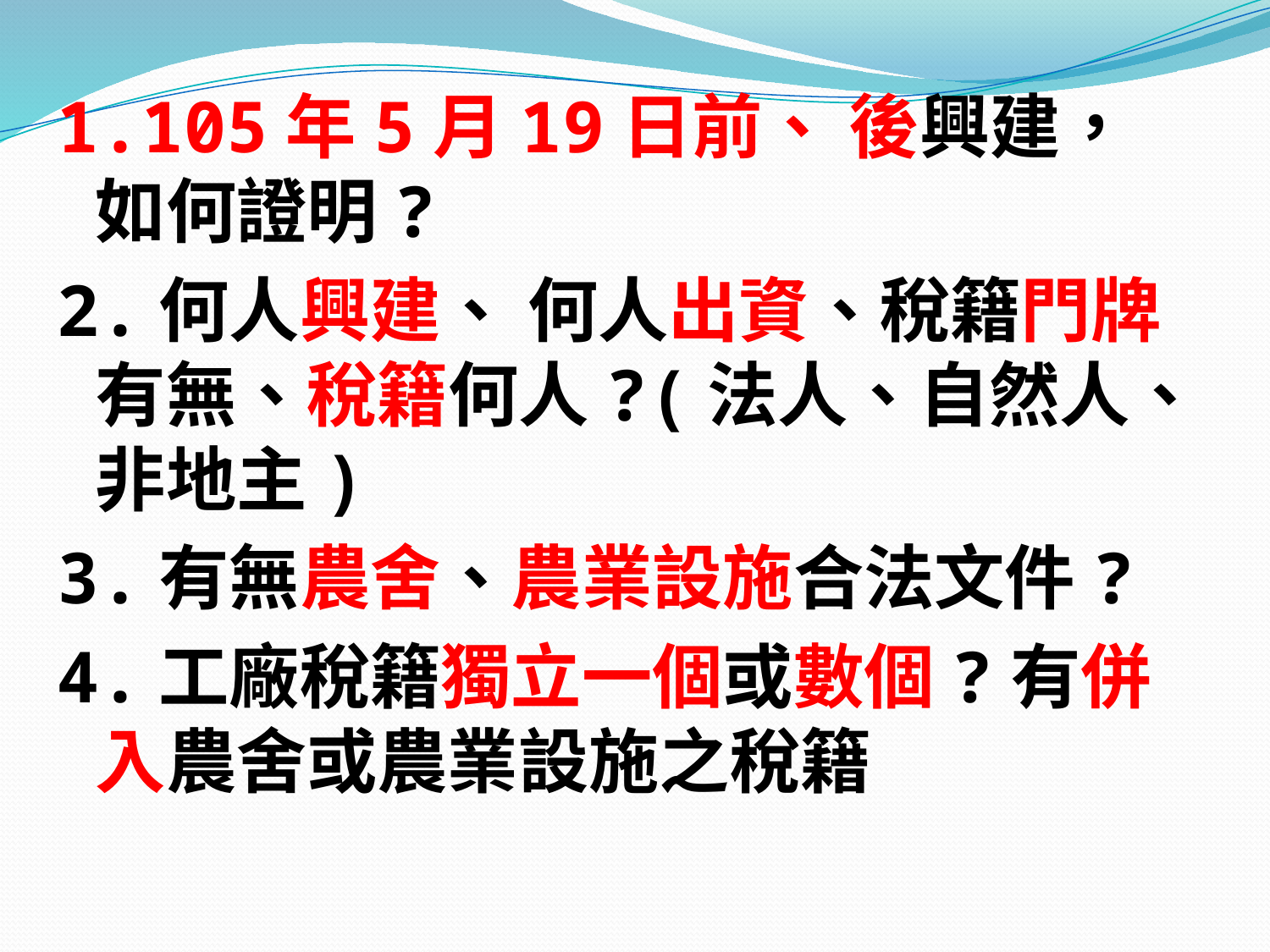

1.105年5月19日前、 後興建，如何證明?
2.何人興建、 何人出資、稅籍門牌有無、稅籍何人?(法人、自然人、非地主)
3.有無農舍、農業設施合法文件?
4.工廠稅籍獨立一個或數個?有併入農舍或農業設施之稅籍